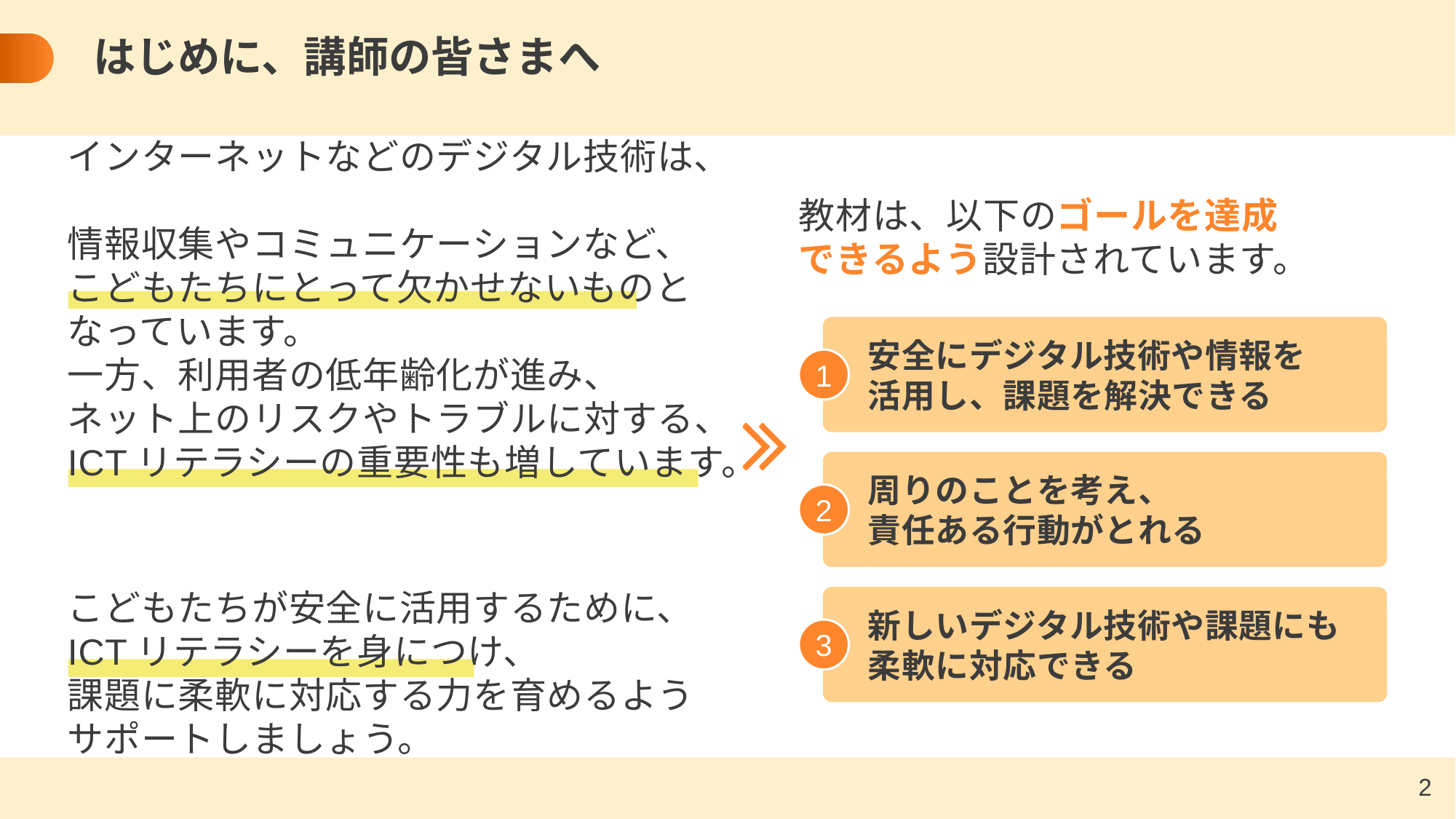

# はじめに、講師の皆さまへ

インターネットなどのデジタル技術は、
情報収集やコミュニケーションなど、
こどもたちにとって欠かせないものとなっています。
一方、利用者の低年齢化が進み、
ネット上のリスクやトラブルに対する、ICTリテラシーの重要性も増しています。
こどもたちが安全に活用するために、
ICTリテラシーを身につけ、
課題に柔軟に対応する力を育めるよう
サポートしましょう。

教材は、以下のゴールを達成
できるよう設計されています。
安全にデジタル技術や情報を
活用し、課題を解決できる
1

周りのことを考え、
責任ある行動がとれる
2
新しいデジタル技術や課題にも
柔軟に対応できる
3
2